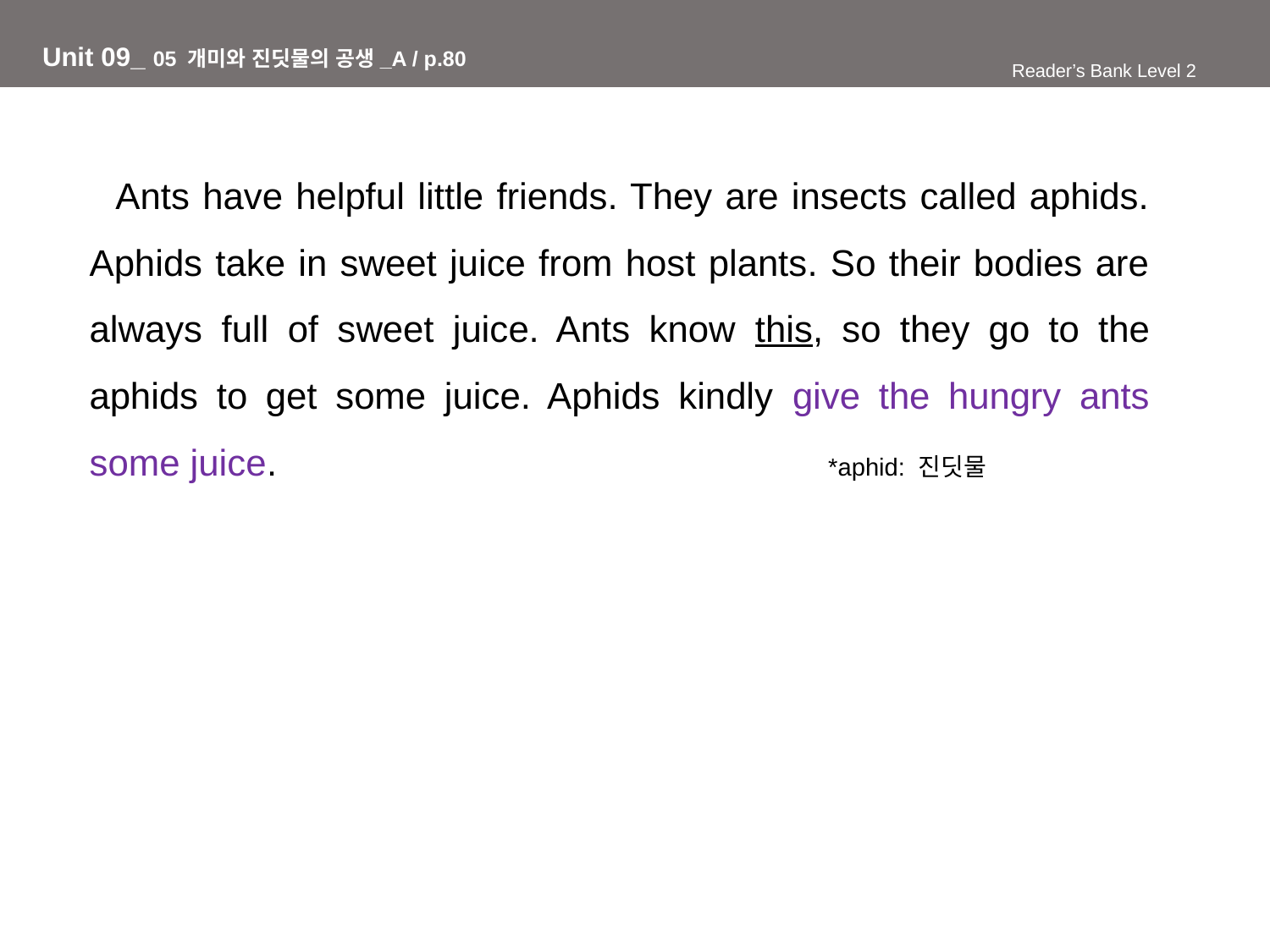

# Unit 09_ 05 개미와 진딧물의 공생_A / p.80
Reader’s Bank Level 2

  Ants have helpful little friends. They are insects called aphids. Aphids take in sweet juice from host plants. So their bodies are always full of sweet juice. Ants know this, so they go to the aphids to get some juice. Aphids kindly give the hungry ants some juice. 				          *aphid: 진딧물